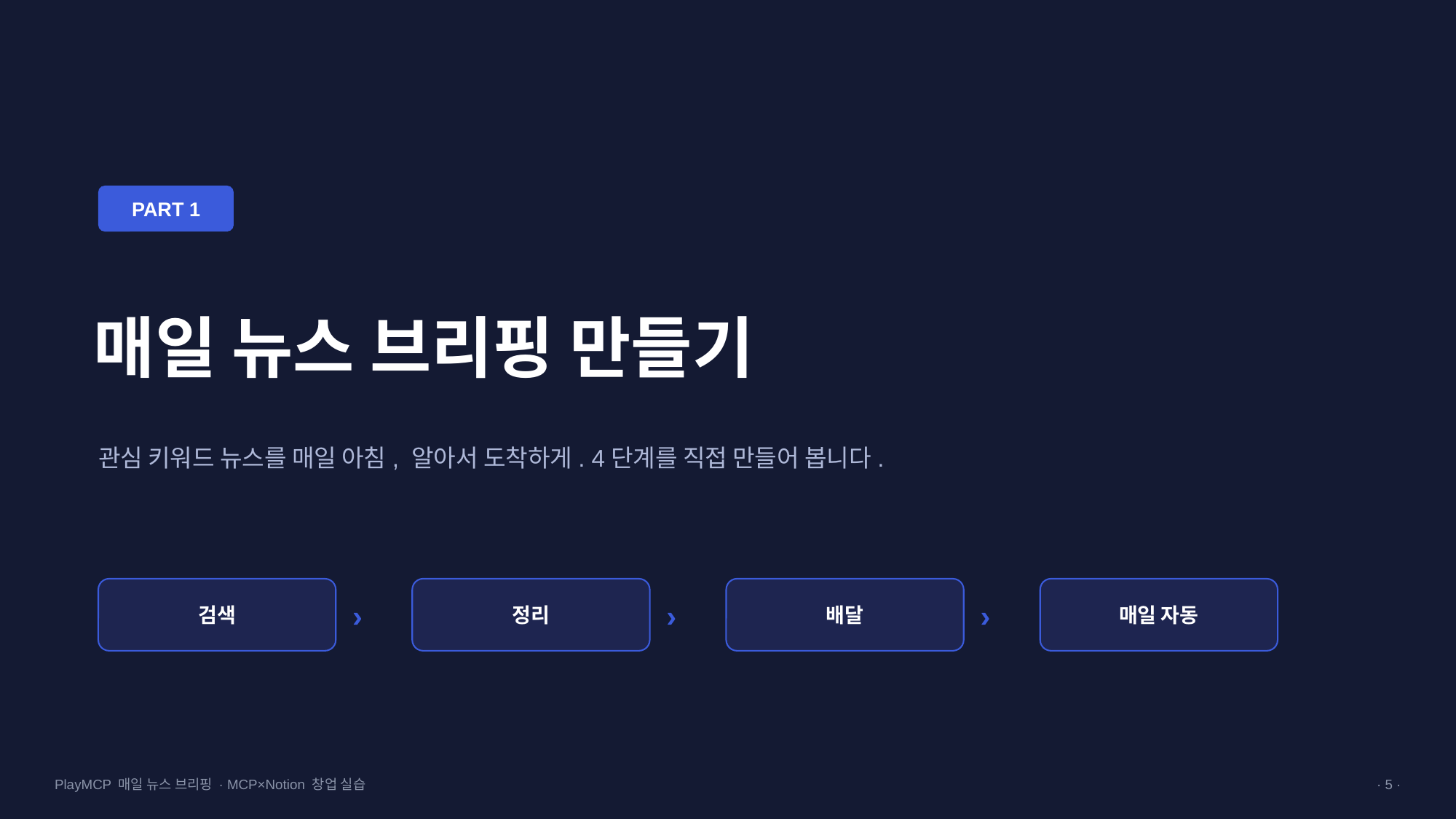

PART 1
매일 뉴스 브리핑 만들기
관심 키워드 뉴스를 매일 아침, 알아서 도착하게. 4단계를 직접 만들어 봅니다.

검색
›

정리
›

배달
›

매일 자동
PlayMCP 매일 뉴스 브리핑 · MCP×Notion 창업 실습
· 5 ·